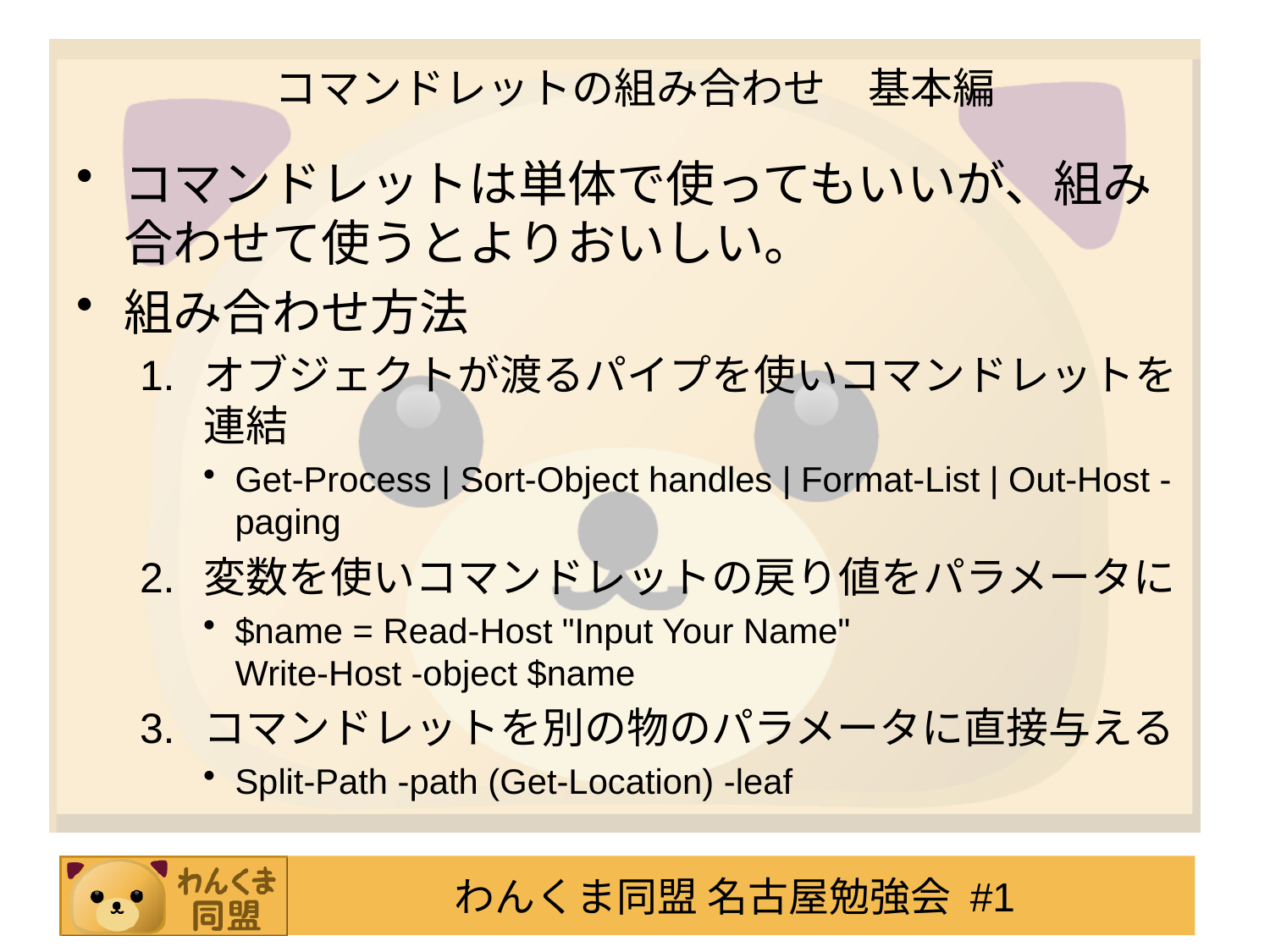

# コマンドレットの組み合わせ　基本編
コマンドレットは単体で使ってもいいが、組み合わせて使うとよりおいしい。
組み合わせ方法
オブジェクトが渡るパイプを使いコマンドレットを連結
Get-Process | Sort-Object handles | Format-List | Out-Host -paging
変数を使いコマンドレットの戻り値をパラメータに
$name = Read-Host "Input Your Name"
Write-Host -object $name
コマンドレットを別の物のパラメータに直接与える
Split-Path -path (Get-Location) -leaf